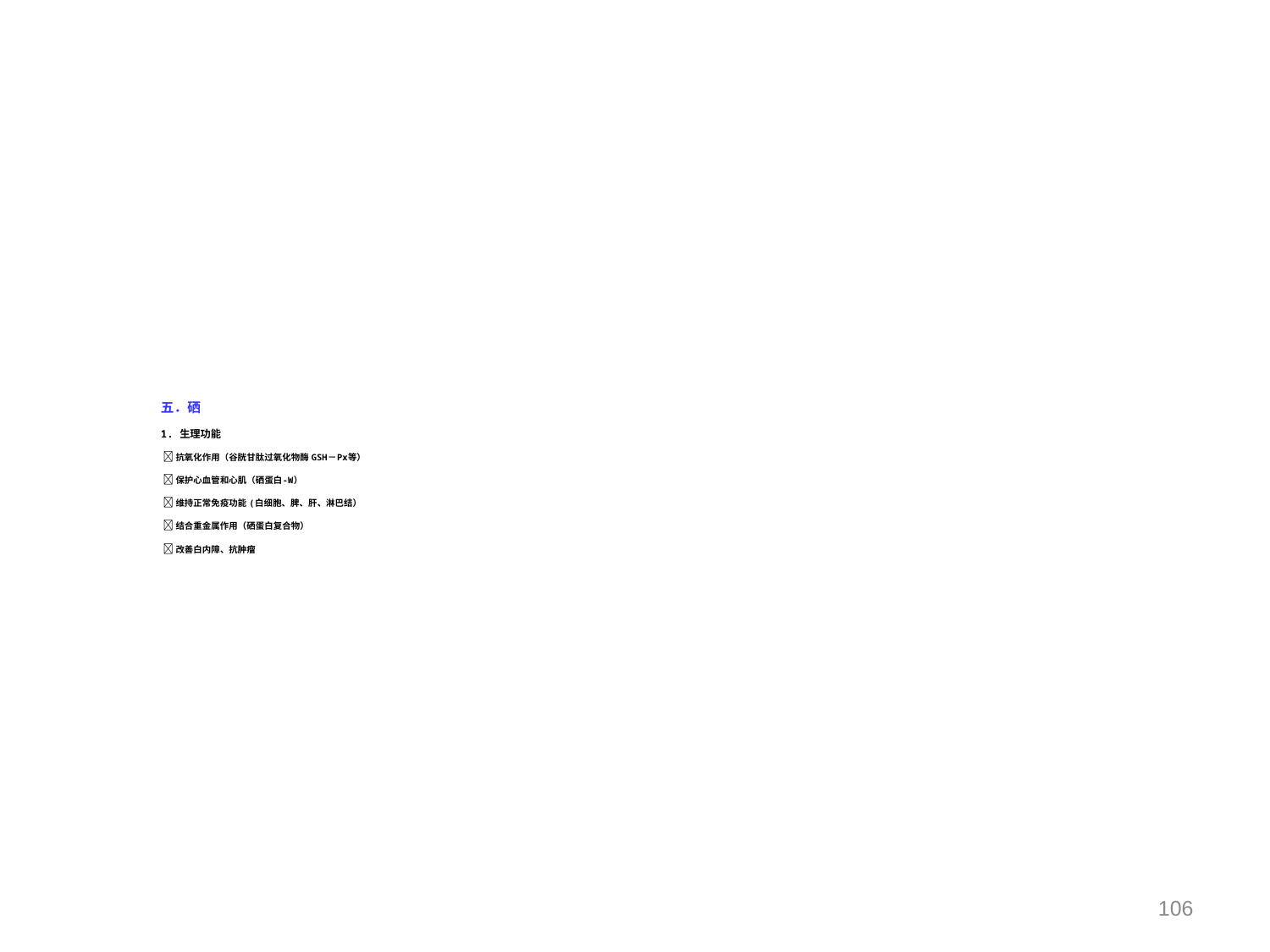

# 五．硒 1. 生理功能 • 抗氧化作用（谷胱甘肽过氧化物酶 GSH－Px等） • 保护心血管和心肌（硒蛋白-W） • 维持正常免疫功能 (白细胞、脾、肝、淋巴结） • 结合重金属作用（硒蛋白复合物） • 改善白内障、抗肿瘤
106